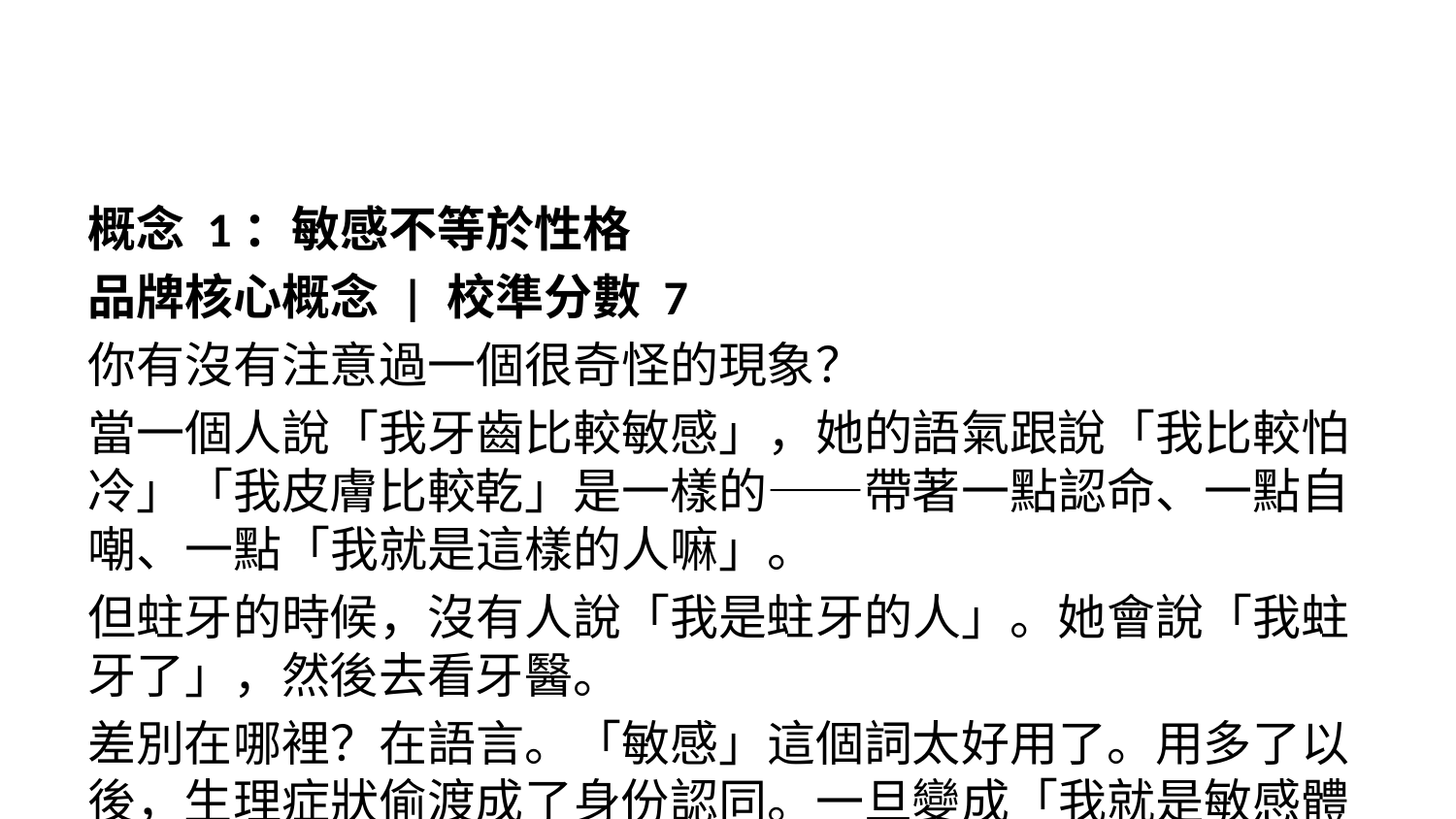

概念 1：敏感不等於性格
品牌核心概念 | 校準分數 7
你有沒有注意過一個很奇怪的現象？
當一個人說「我牙齒比較敏感」，她的語氣跟說「我比較怕冷」「我皮膚比較乾」是一樣的——帶著一點認命、一點自嘲、一點「我就是這樣的人嘛」。
但蛀牙的時候，沒有人說「我是蛀牙的人」。她會說「我蛀牙了」，然後去看牙醫。
差別在哪裡？在語言。「敏感」這個詞太好用了。用多了以後，生理症狀偷渡成了身份認同。一旦變成「我就是敏感體質」，解決方案就從視野中消失了。
德恩奈要做的事很簡單也很困難：把這個語言陷阱拆開。
你不是敏感的人。你只是有顆敏感的牙。 一個是性格，一個是問題。問題，2-4 週可以開始改善。
畫面：主視覺左側排列著時下流行的自我標籤——「高敏感人格」「完美主義」「內向者」「玻璃心」——最右邊的「牙齒敏感」被一條線劃掉。文案：「這些是你。這一個，不用是。」
社群：在 Dcard 和 Instagram 發起討論——「你覺得自己是敏感的人嗎？」從心理敏感的自我探索自然過渡到一個轉折：有些敏感是性格，值得被理解；有些敏感是症狀，值得被解決。
互動工具：「忍耐指數計算機」——輸入年齡和敏感牙開始的年紀，算出這些年她放棄了幾支冰棒、幾碗熱湯、幾顆芭樂。用數字的荒謬感驅動分享。
影片 15 秒：一連串人們自嘲「我是敏感的人」的日常片段，輕快節奏。最後一個人說「但我的牙齒不需要是」。尾卡：舒緩敏感、去漬美白、預防蛀牙。德國原裝進口。
為什麼這個概念是對的：它處理的不是品牌的問題，是品類的問題。當所有品牌都在對「已經在挑選」的消費者說話，德恩奈選擇往前一步——先把還沒走到貨架的人叫過來。這是品類領導者不需要做的事。但對德恩奈來說，這正是機會。
預算概估：NT$70 萬